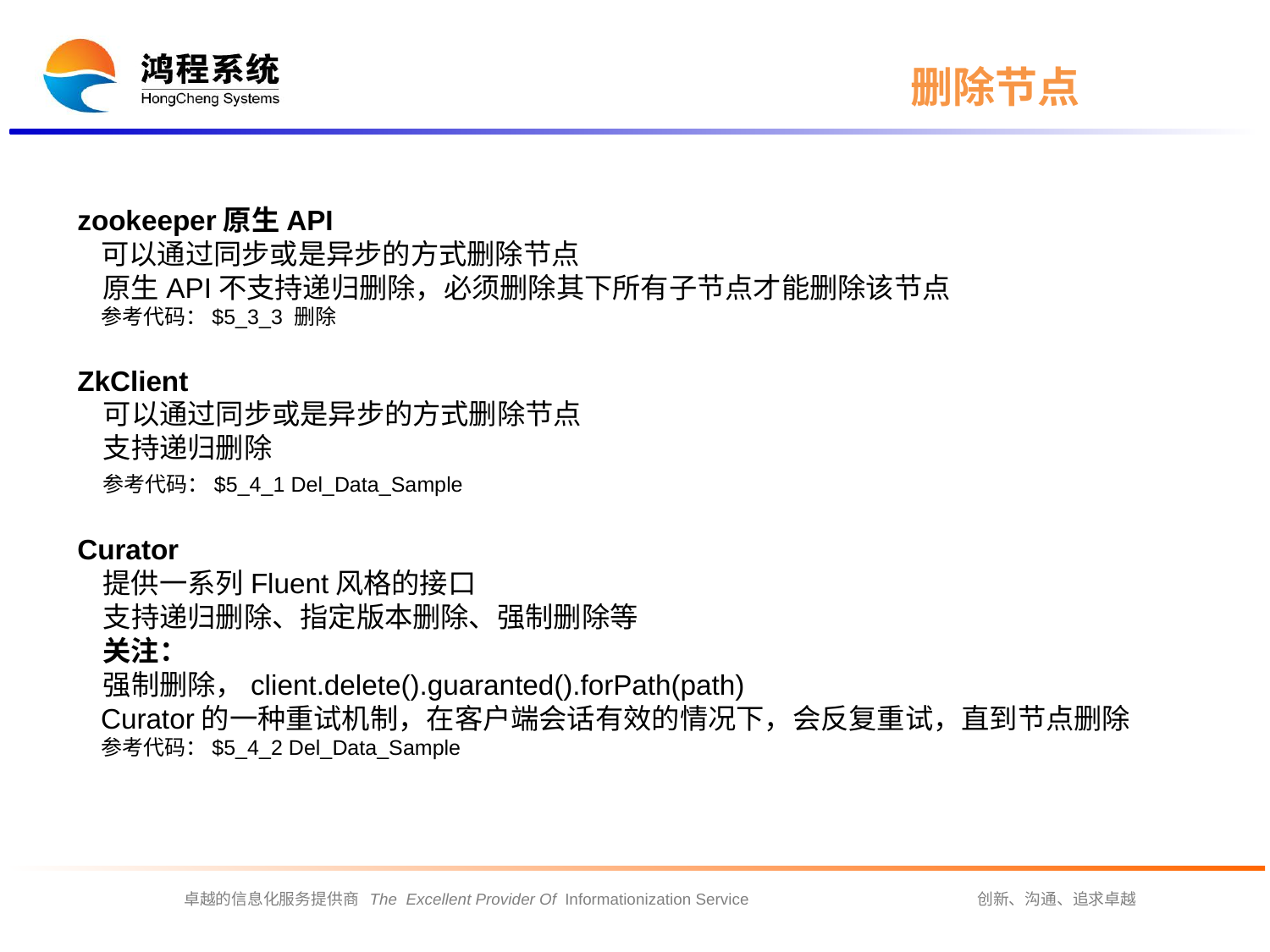

# 删除节点
zookeeper原生API
    可以通过同步或是异步的方式删除节点
   原生API不支持递归删除，必须删除其下所有子节点才能删除该节点
    参考代码：$5_3_3 删除

ZkClient
   可以通过同步或是异步的方式删除节点
   支持递归删除
   参考代码：$5_4_1 Del_Data_Sample

Curator
   提供一系列Fluent风格的接口
   支持递归删除、指定版本删除、强制删除等
   关注：
   强制删除，client.delete().guaranted().forPath(path)
   Curator的一种重试机制，在客户端会话有效的情况下，会反复重试，直到节点删除
    参考代码：$5_4_2 Del_Data_Sample